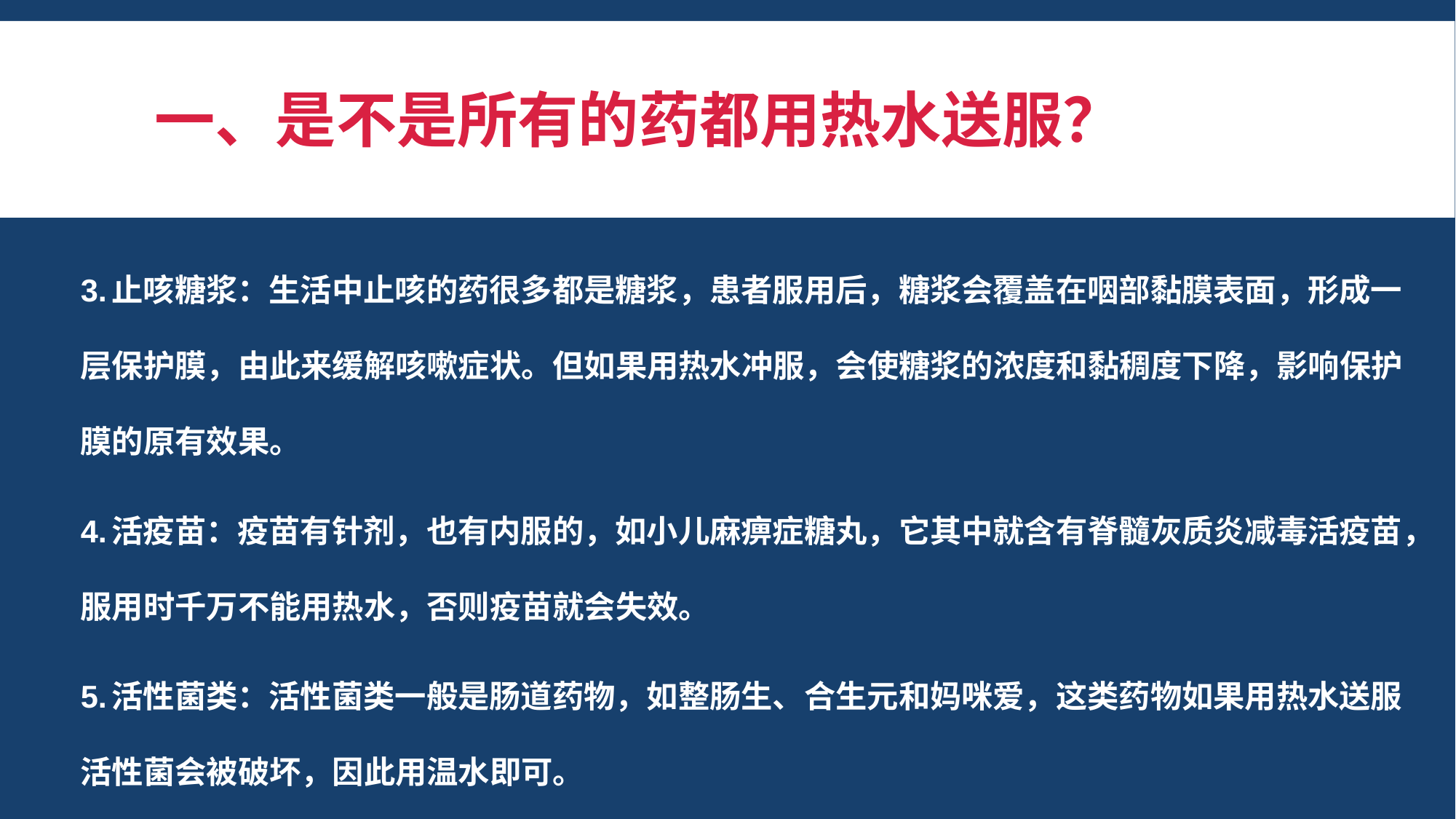

# 一、是不是所有的药都用热水送服？
3.止咳糖浆：生活中止咳的药很多都是糖浆，患者服用后，糖浆会覆盖在咽部黏膜表面，形成一层保护膜，由此来缓解咳嗽症状。但如果用热水冲服，会使糖浆的浓度和黏稠度下降，影响保护膜的原有效果。
4.活疫苗：疫苗有针剂，也有内服的，如小儿麻痹症糖丸，它其中就含有脊髓灰质炎减毒活疫苗，服用时千万不能用热水，否则疫苗就会失效。
5.活性菌类：活性菌类一般是肠道药物，如整肠生、合生元和妈咪爱，这类药物如果用热水送服活性菌会被破坏，因此用温水即可。